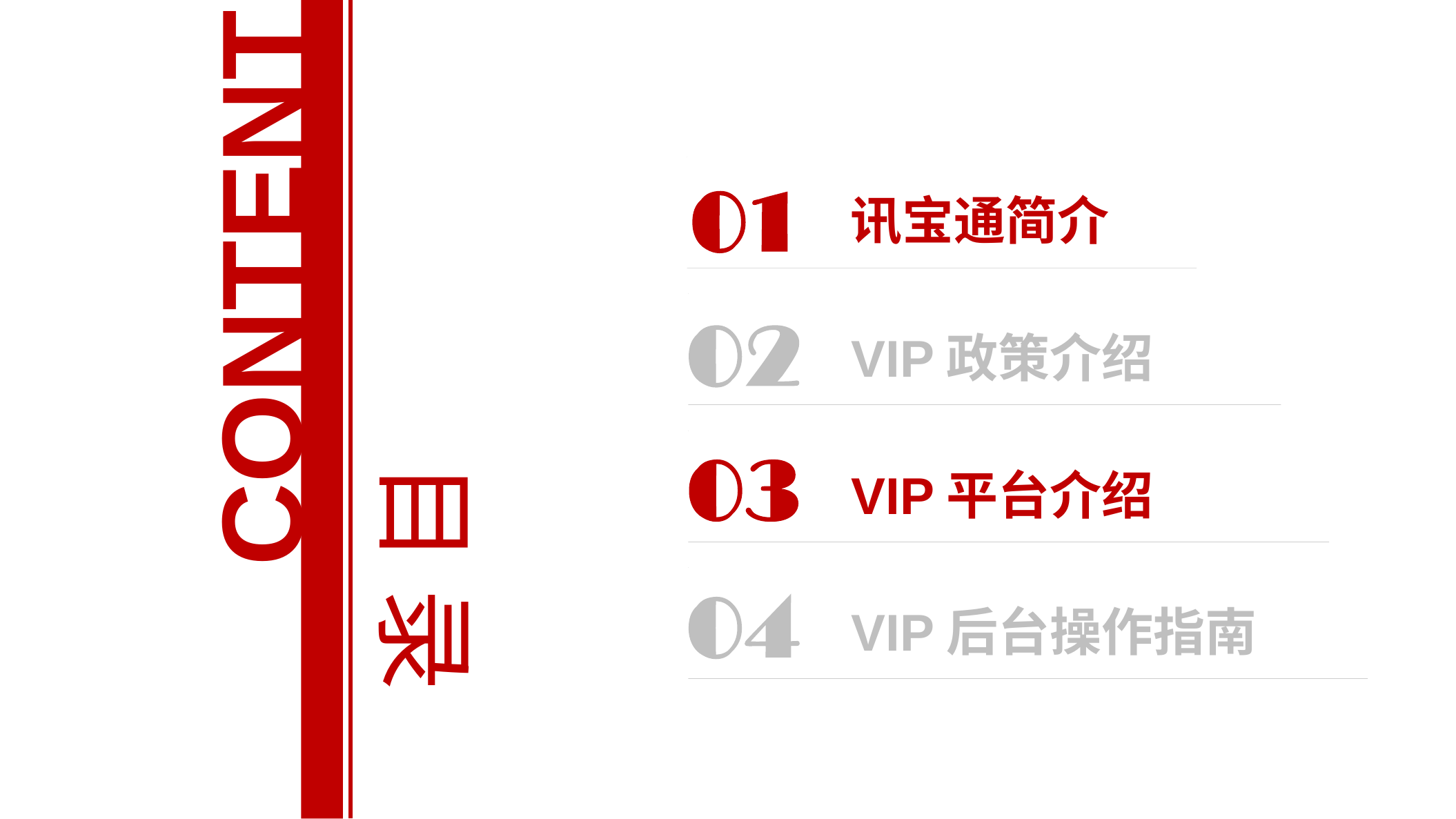

讯宝通简介

CONTENT
VIP政策介绍

VIP平台介绍
目 录

VIP后台操作指南